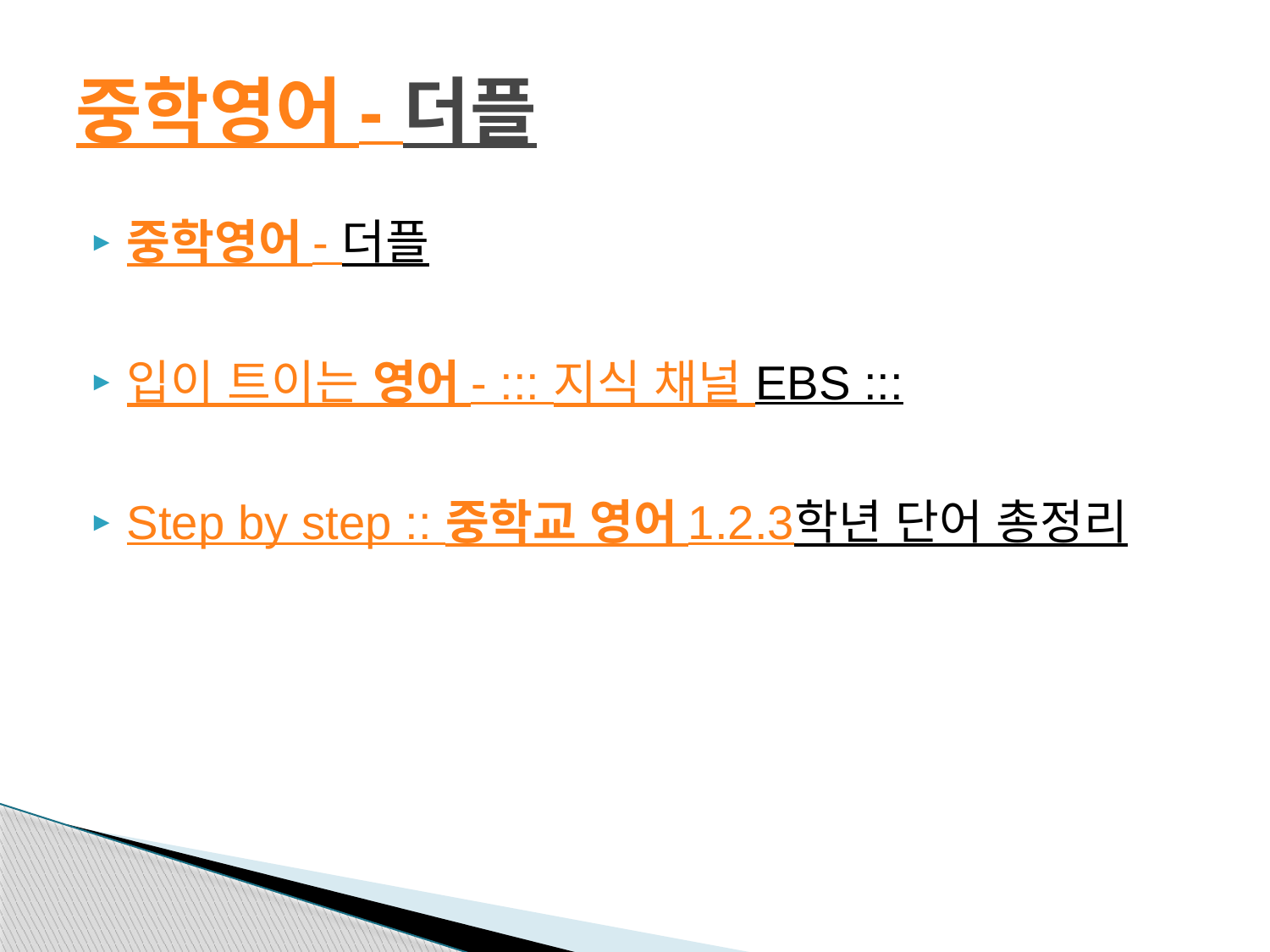

# 중학영어 - 더플
중학영어 - 더플

입이 트이는 영어 - ::: 지식 채널 EBS :::

Step by step :: 중학교 영어 1.2.3학년 단어 총정리